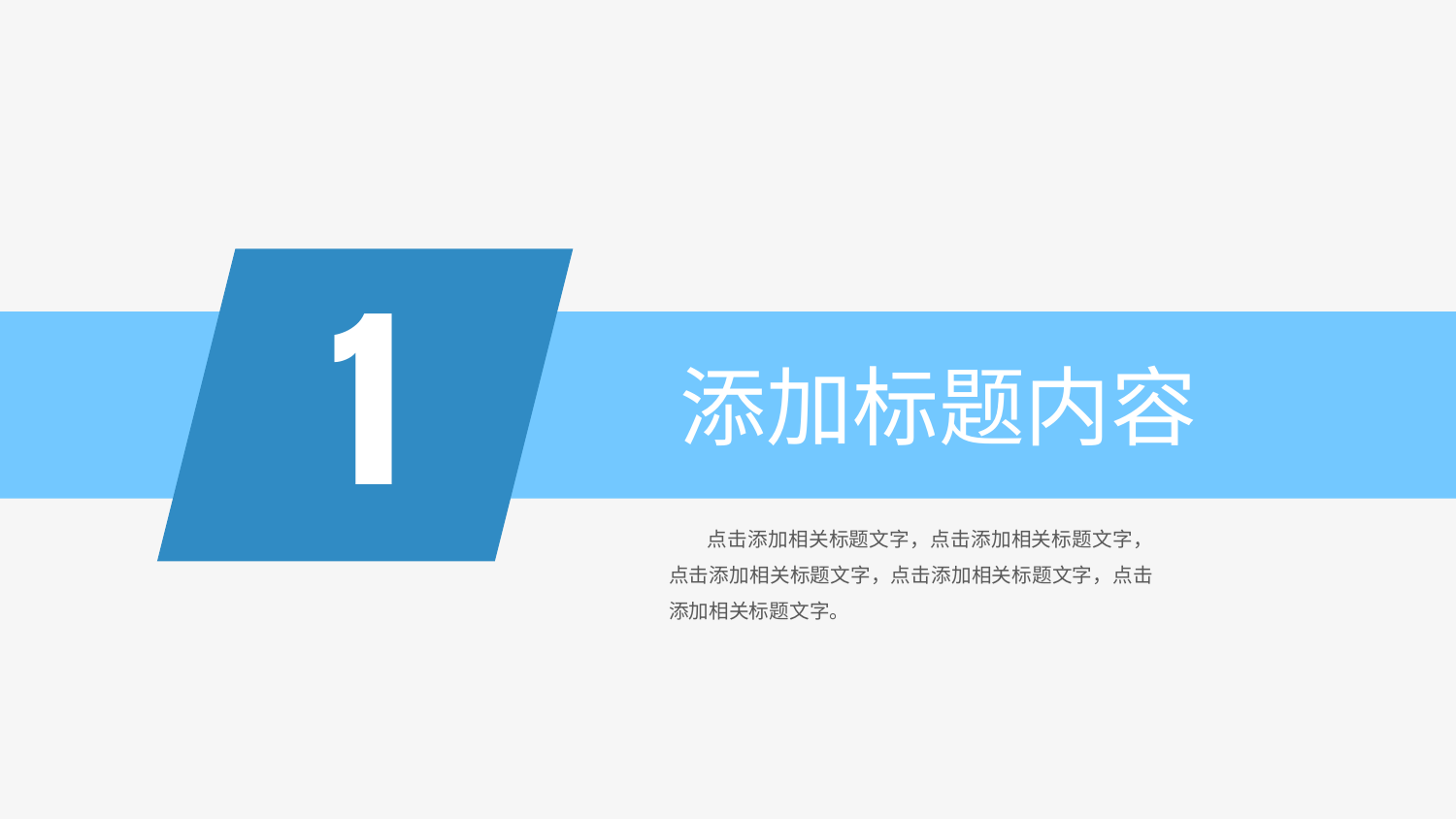

1

添加标题内容
       点击添加相关标题文字，点击添加相关标题文字，点击添加相关标题文字，点击添加相关标题文字，点击添加相关标题文字。